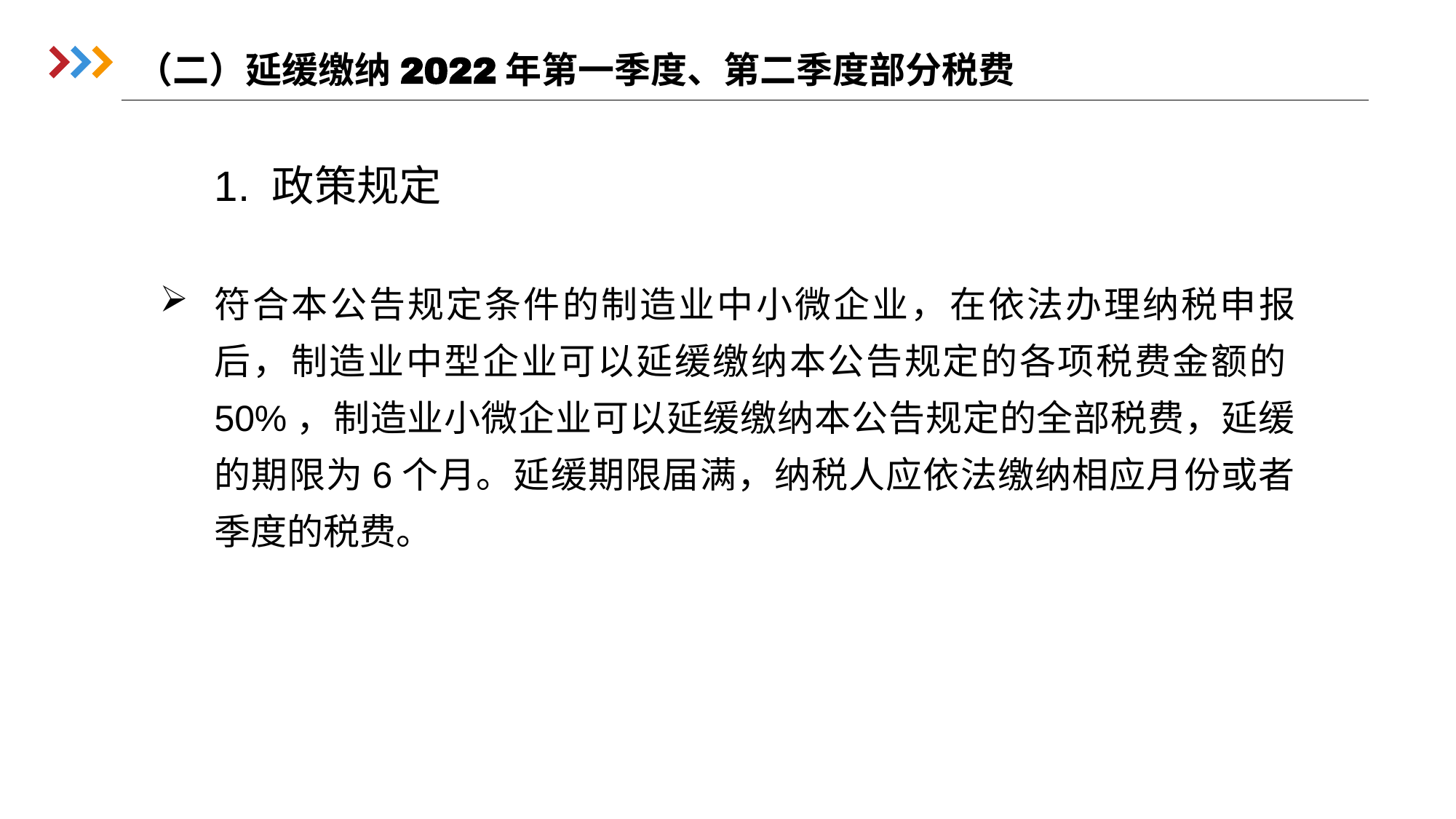

（二）延缓缴纳2022年第一季度、第二季度部分税费

1. 政策规定
符合本公告规定条件的制造业中小微企业，在依法办理纳税申报后，制造业中型企业可以延缓缴纳本公告规定的各项税费金额的50%，制造业小微企业可以延缓缴纳本公告规定的全部税费，延缓的期限为6个月。延缓期限届满，纳税人应依法缴纳相应月份或者季度的税费。